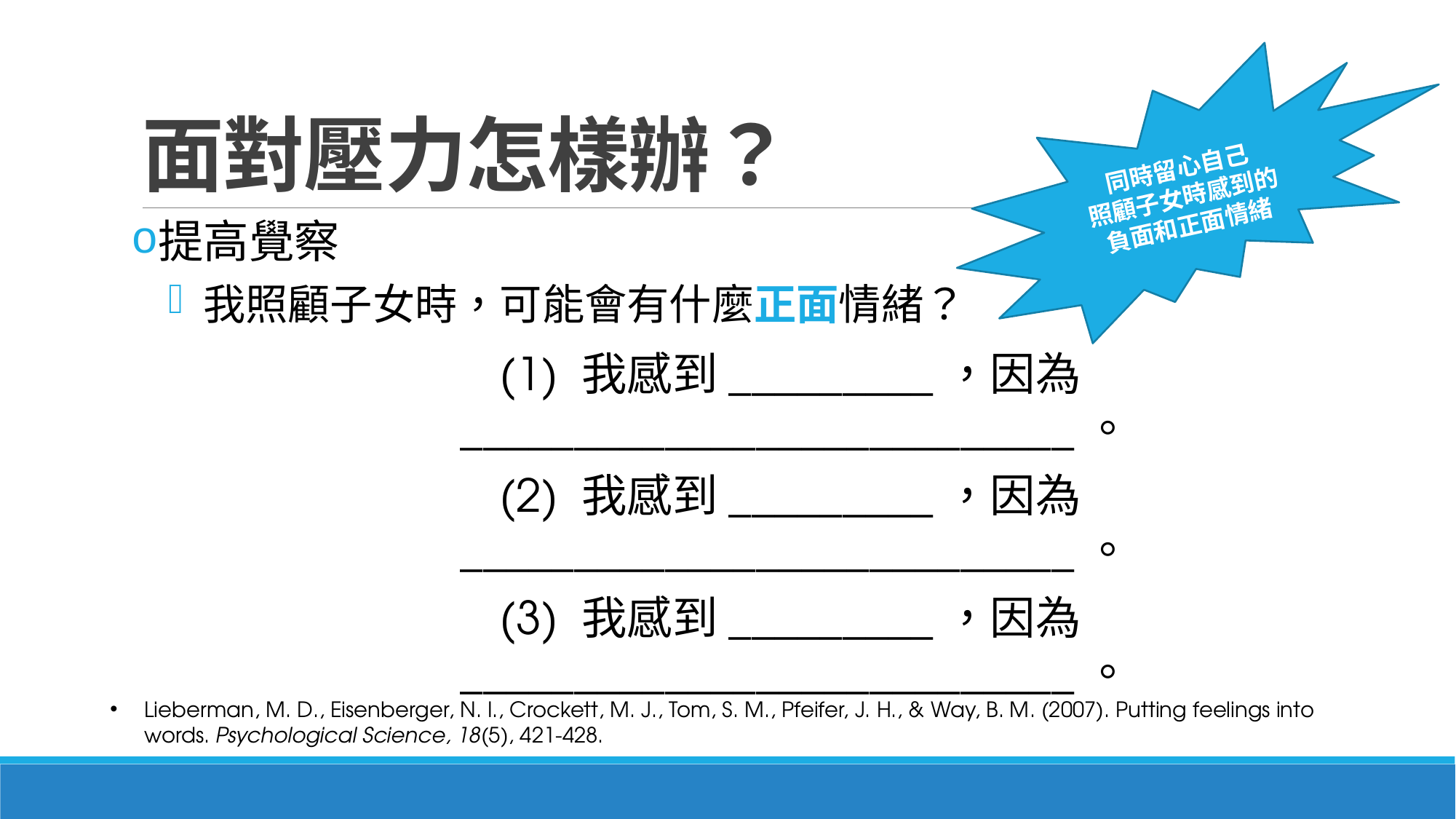

# 面對壓力怎樣辦？
同時留心自己
照顧子女時感到的負面和正面情緒
提高覺察
 我照顧子女時，可能會有什麼正面情緒？
(1) 我感到_________，因為___________________________。
(2) 我感到_________，因為___________________________。
(3) 我感到_________，因為___________________________。
Lieberman, M. D., Eisenberger, N. I., Crockett, M. J., Tom, S. M., Pfeifer, J. H., & Way, B. M. (2007). Putting feelings into words. Psychological Science, 18(5), 421-428.